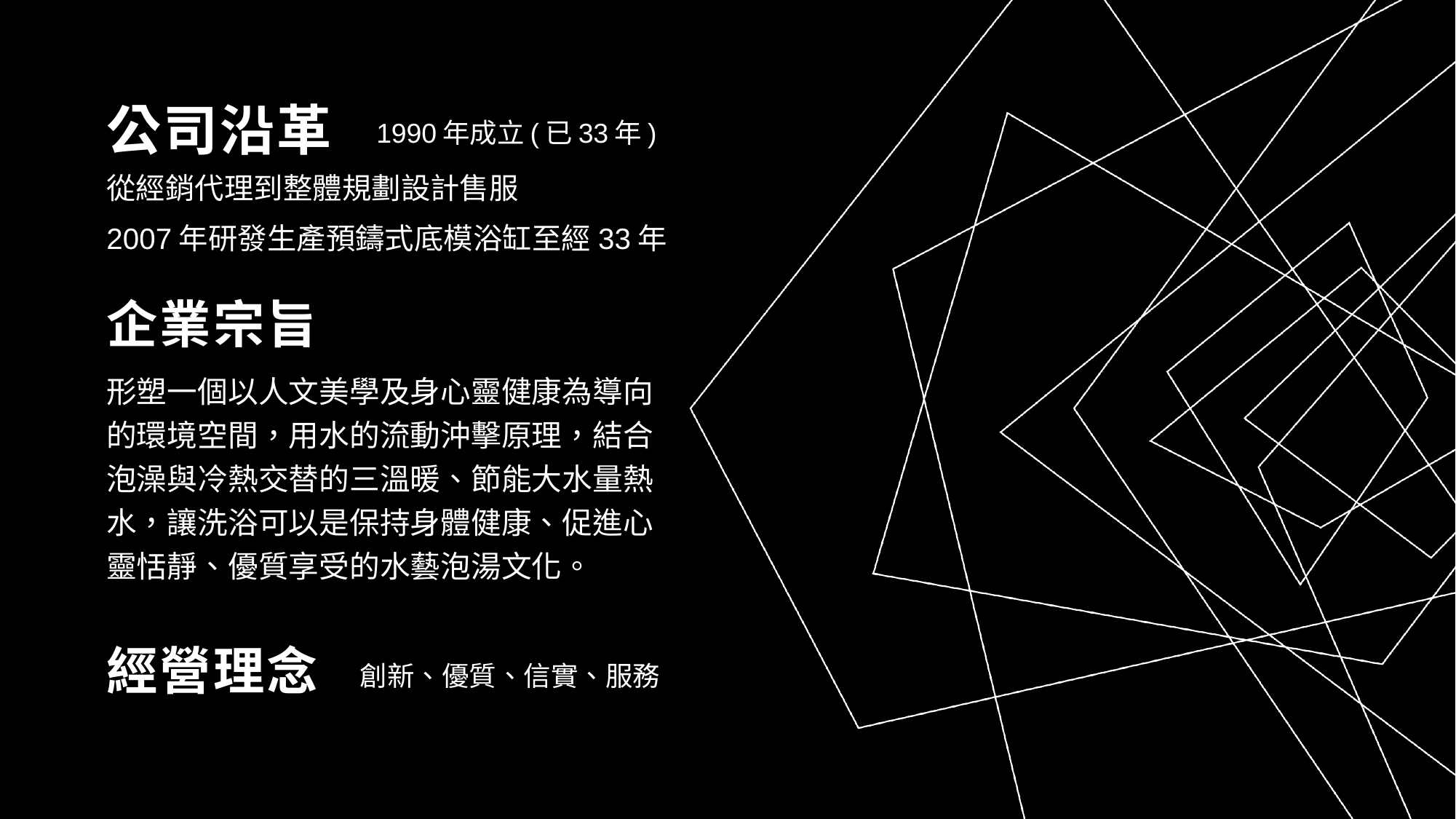

# 公司沿革
1990年成立(已33年)
從經銷代理到整體規劃設計售服
2007年研發生產預鑄式底模浴缸至經33年
企業宗旨
形塑一個以人文美學及身心靈健康為導向的環境空間，用水的流動沖擊原理，結合泡澡與冷熱交替的三溫暖、節能大水量熱水，讓洗浴可以是保持身體健康、促進心靈恬靜、優質享受的水藝泡湯文化。
經營理念
創新、優質、信實、服務